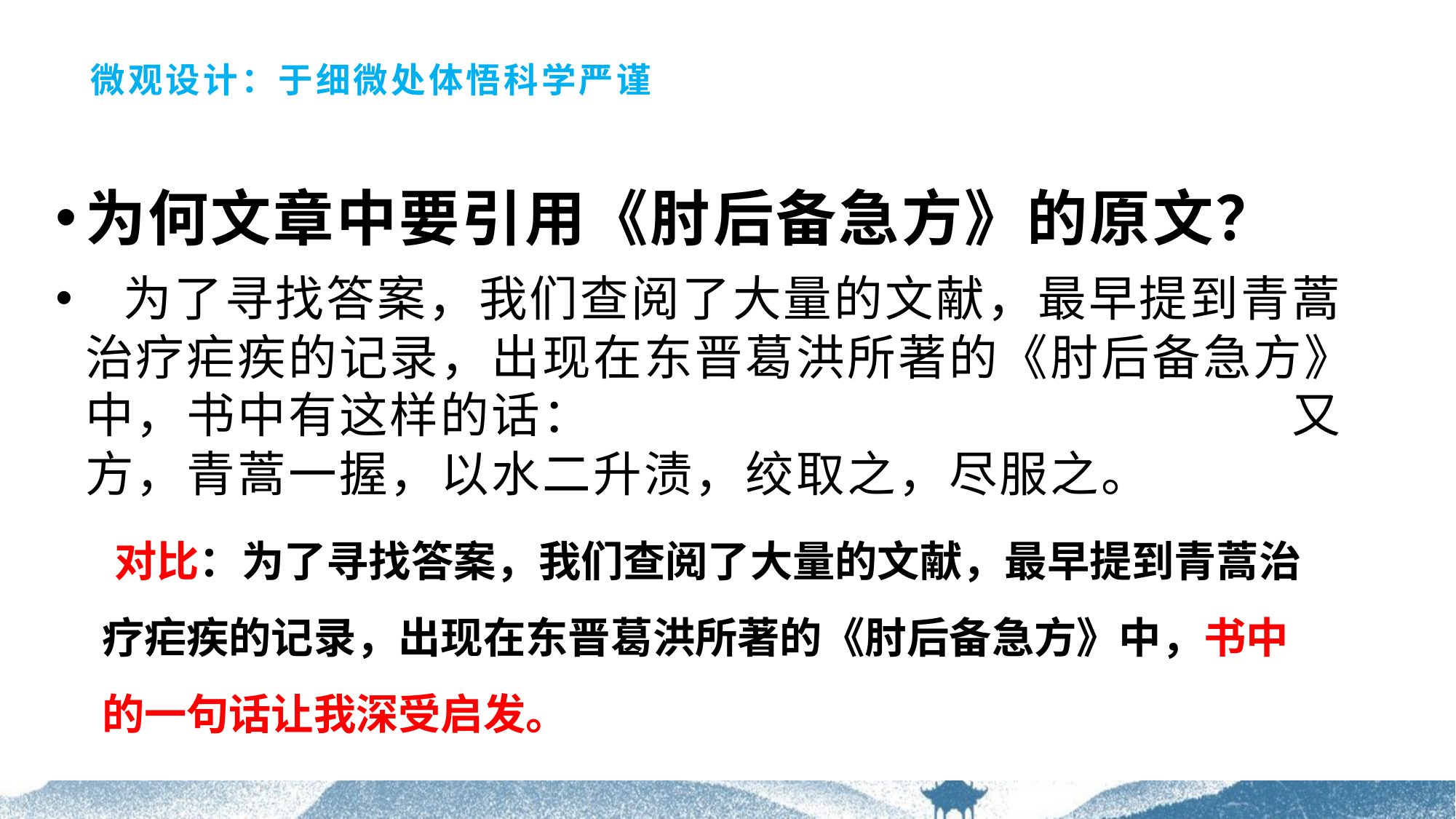

# 微观设计：于细微处体悟科学严谨
为何文章中要引用《肘后备急方》的原文？
  为了寻找答案，我们查阅了大量的文献，最早提到青蒿治疗疟疾的记录，出现在东晋葛洪所著的《肘后备急方》中，书中有这样的话：                                                     又方，青蒿一握，以水二升渍，绞取之，尽服之。
 对比：为了寻找答案，我们查阅了大量的文献，最早提到青蒿治疗疟疾的记录，出现在东晋葛洪所著的《肘后备急方》中，书中的一句话让我深受启发。